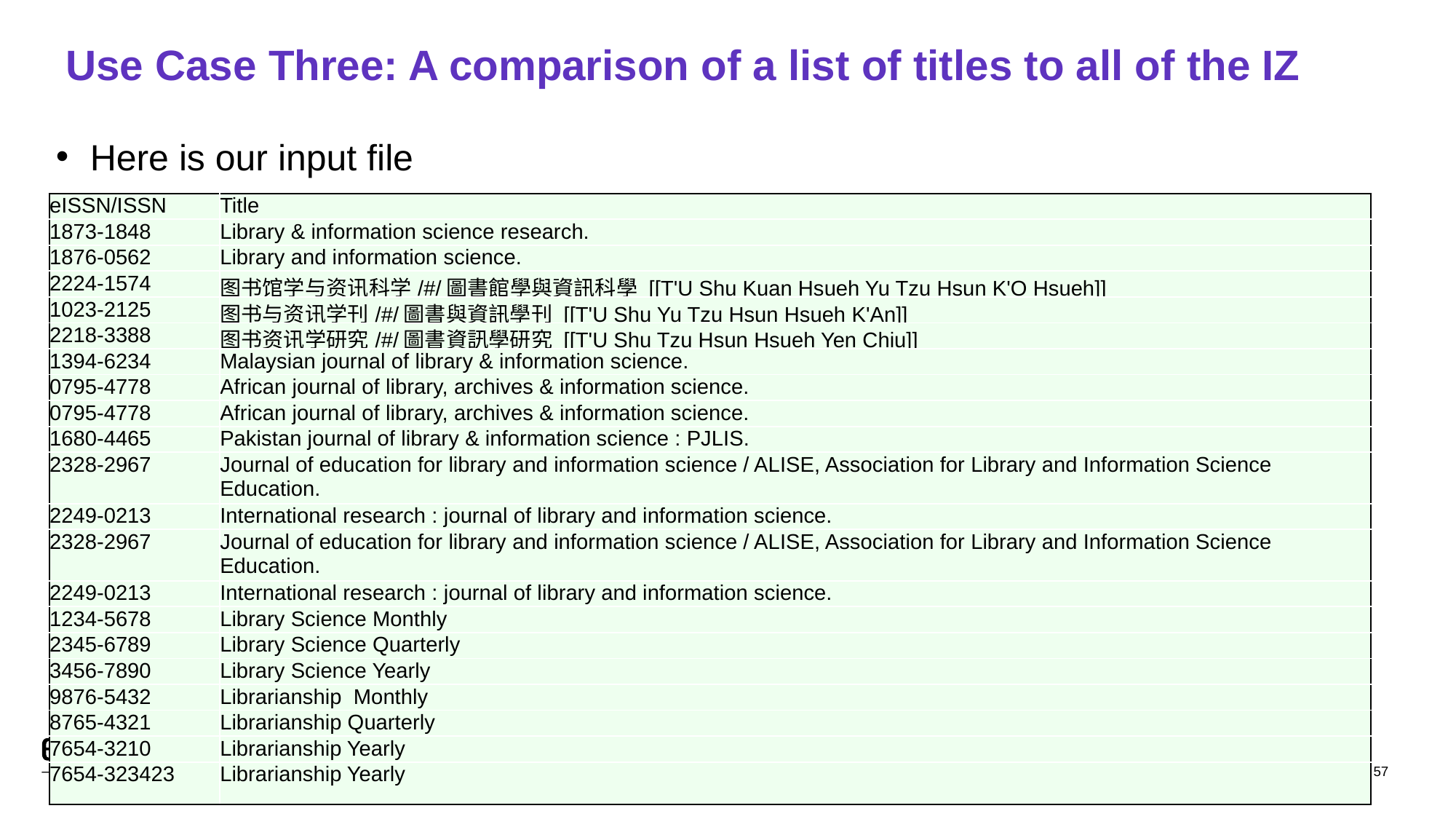

# Use Case Three: A comparison of a list of titles to all of the IZ
Here is our input file
| eISSN/ISSN | Title |
| --- | --- |
| 1873-1848 | Library & information science research. |
| 1876-0562 | Library and information science. |
| 2224-1574 | 图书馆学与资讯科学/#/圖書館學與資訊科學 [[T'U Shu Kuan Hsueh Yu Tzu Hsun K'O Hsueh]] |
| 1023-2125 | 图书与资讯学刊/#/圖書與資訊學刊 [[T'U Shu Yu Tzu Hsun Hsueh K'An]] |
| 2218-3388 | 图书资讯学研究/#/圖書資訊學研究 [[T'U Shu Tzu Hsun Hsueh Yen Chiu]] |
| 1394-6234 | Malaysian journal of library & information science. |
| 0795-4778 | African journal of library, archives & information science. |
| 0795-4778 | African journal of library, archives & information science. |
| 1680-4465 | Pakistan journal of library & information science : PJLIS. |
| 2328-2967 | Journal of education for library and information science / ALISE, Association for Library and Information Science Education. |
| 2249-0213 | International research : journal of library and information science. |
| 2328-2967 | Journal of education for library and information science / ALISE, Association for Library and Information Science Education. |
| 2249-0213 | International research : journal of library and information science. |
| 1234-5678 | Library Science Monthly |
| 2345-6789 | Library Science Quarterly |
| 3456-7890 | Library Science Yearly |
| 9876-5432 | Librarianship Monthly |
| 8765-4321 | Librarianship Quarterly |
| 7654-3210 | Librarianship Yearly |
| 7654-323423 | Librarianship Yearly |
57